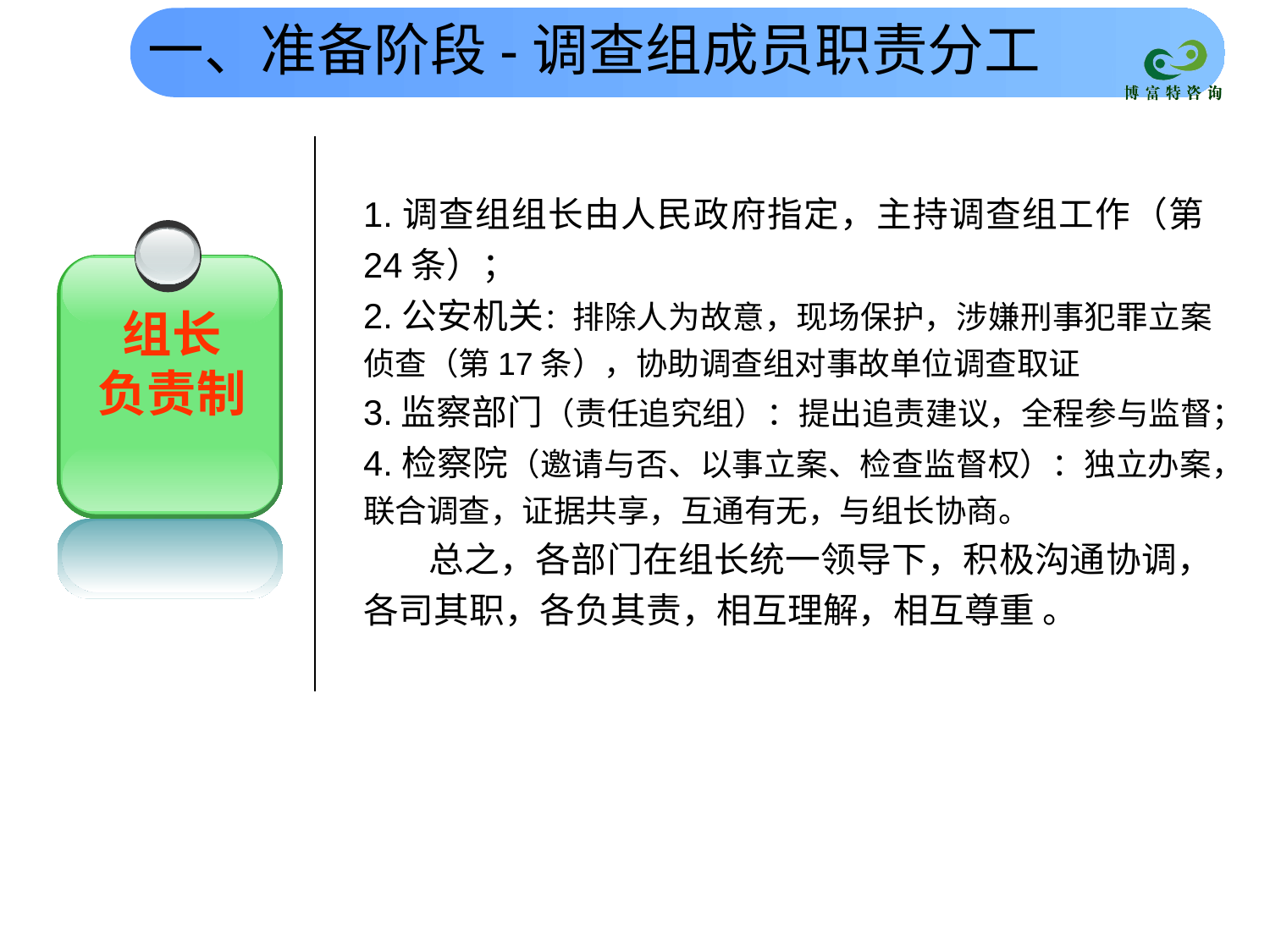

一、准备阶段-调查组成员职责分工
1.调查组组长由人民政府指定，主持调查组工作（第24条）；
2.公安机关：排除人为故意，现场保护，涉嫌刑事犯罪立案侦查（第17条），协助调查组对事故单位调查取证
3.监察部门（责任追究组）：提出追责建议，全程参与监督；
4.检察院（邀请与否、以事立案、检查监督权）：独立办案，联合调查，证据共享，互通有无，与组长协商。
       总之，各部门在组长统一领导下，积极沟通协调，各司其职，各负其责，相互理解，相互尊重 。

组长
负责制